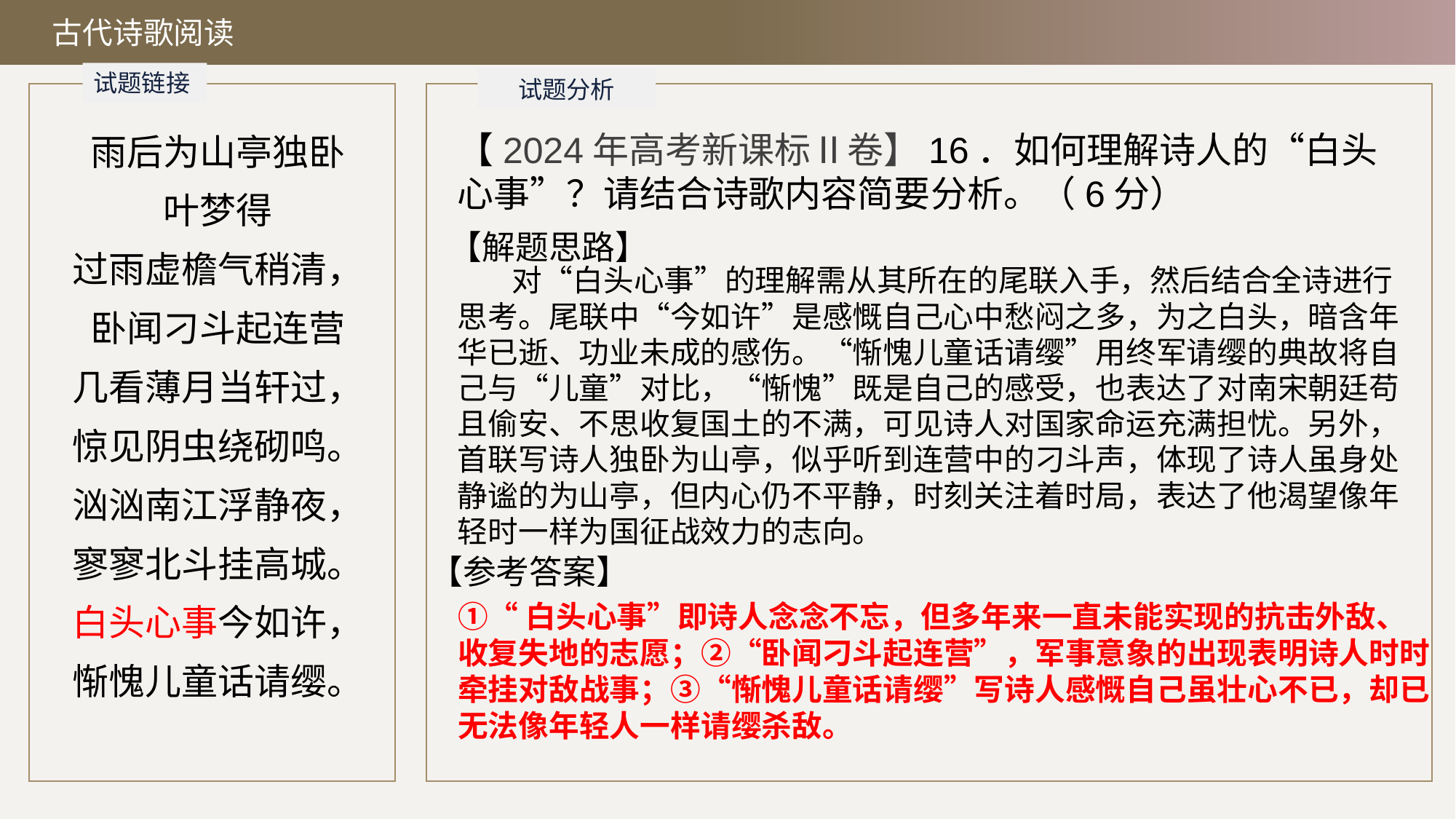

古代诗歌阅读
试题链接
试题分析

雨后为山亭独卧
叶梦得
过雨虚檐气稍清，
卧闻刁斗起连营
几看薄月当轩过，
惊见阴虫绕砌鸣。
汹汹南江浮静夜，
寥寥北斗挂高城。
白头心事今如许，
惭愧儿童话请缨。
【2024年高考新课标Ⅱ卷】16．如何理解诗人的“白头心事”？请结合诗歌内容简要分析。（6分）
【解题思路】

对“白头心事”的理解需从其所在的尾联入手，然后结合全诗进行思考。尾联中“今如许”是感慨自己心中愁闷之多，为之白头，暗含年华已逝、功业未成的感伤。“惭愧儿童话请缨”用终军请缨的典故将自己与“儿童”对比，“惭愧”既是自己的感受，也表达了对南宋朝廷苟且偷安、不思收复国土的不满，可见诗人对国家命运充满担忧。另外，首联写诗人独卧为山亭，似乎听到连营中的刁斗声，体现了诗人虽身处静谧的为山亭，但内心仍不平静，时刻关注着时局，表达了他渴望像年轻时一样为国征战效力的志向。
【参考答案】
①“白头心事”即诗人念念不忘，但多年来一直未能实现的抗击外敌、收复失地的志愿；②“卧闻刁斗起连营”，军事意象的出现表明诗人时时牵挂对敌战事；③“惭愧儿童话请缨”写诗人感慨自己虽壮心不已，却已无法像年轻人一样请缨杀敌。